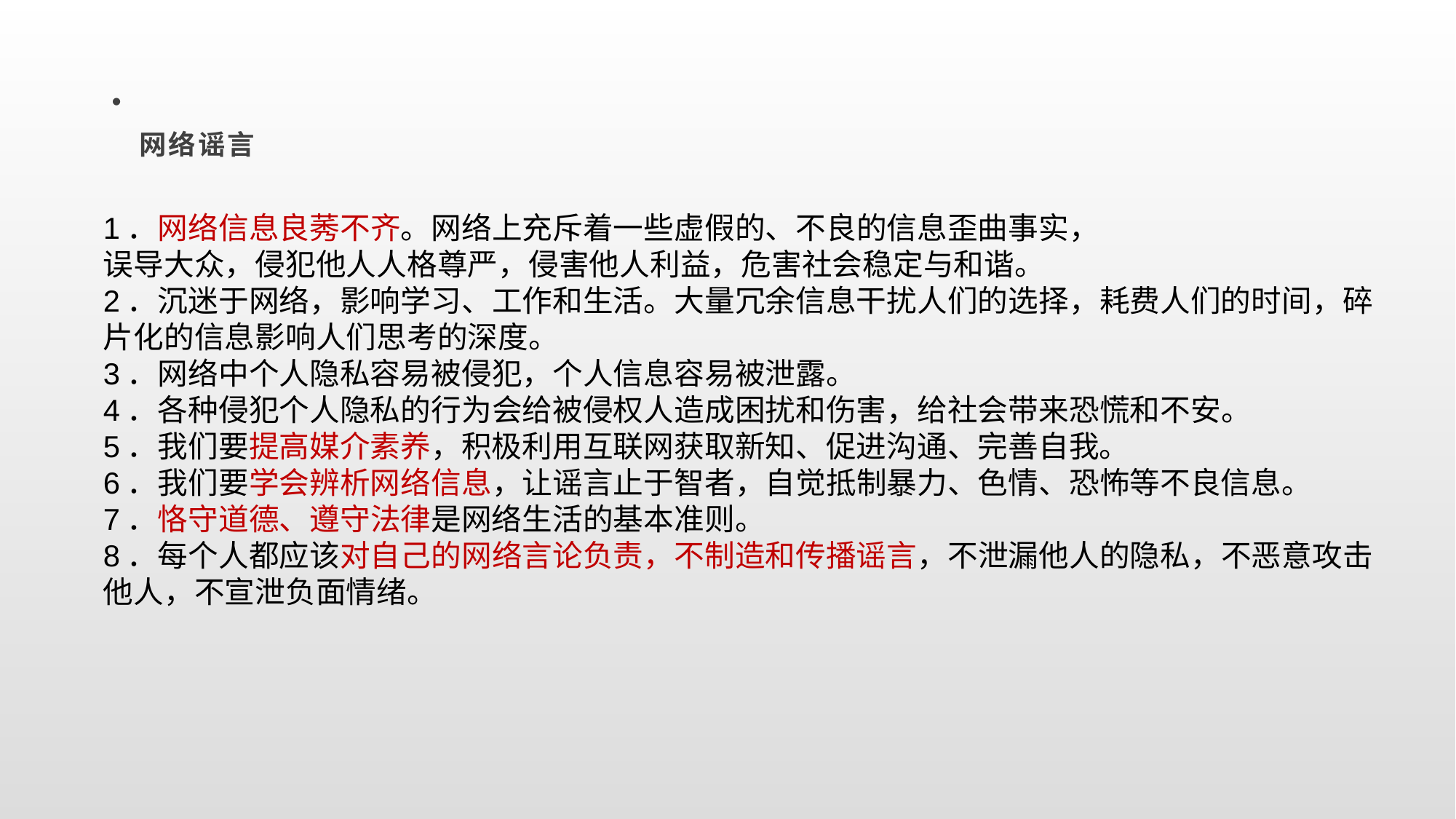

网络谣言
1．网络信息良莠不齐。网络上充斥着一些虚假的、不良的信息歪曲事实，
误导大众，侵犯他人人格尊严，侵害他人利益，危害社会稳定与和谐。
2．沉迷于网络，影响学习、工作和生活。大量冗余信息干扰人们的选择，耗费人们的时间，碎片化的信息影响人们思考的深度。
3．网络中个人隐私容易被侵犯，个人信息容易被泄露。
4．各种侵犯个人隐私的行为会给被侵权人造成困扰和伤害，给社会带来恐慌和不安。
5．我们要提高媒介素养，积极利用互联网获取新知、促进沟通、完善自我。
6．我们要学会辨析网络信息，让谣言止于智者，自觉抵制暴力、色情、恐怖等不良信息。
7．恪守道德、遵守法律是网络生活的基本准则。
8．每个人都应该对自己的网络言论负责，不制造和传播谣言，不泄漏他人的隐私，不恶意攻击他人，不宣泄负面情绪。